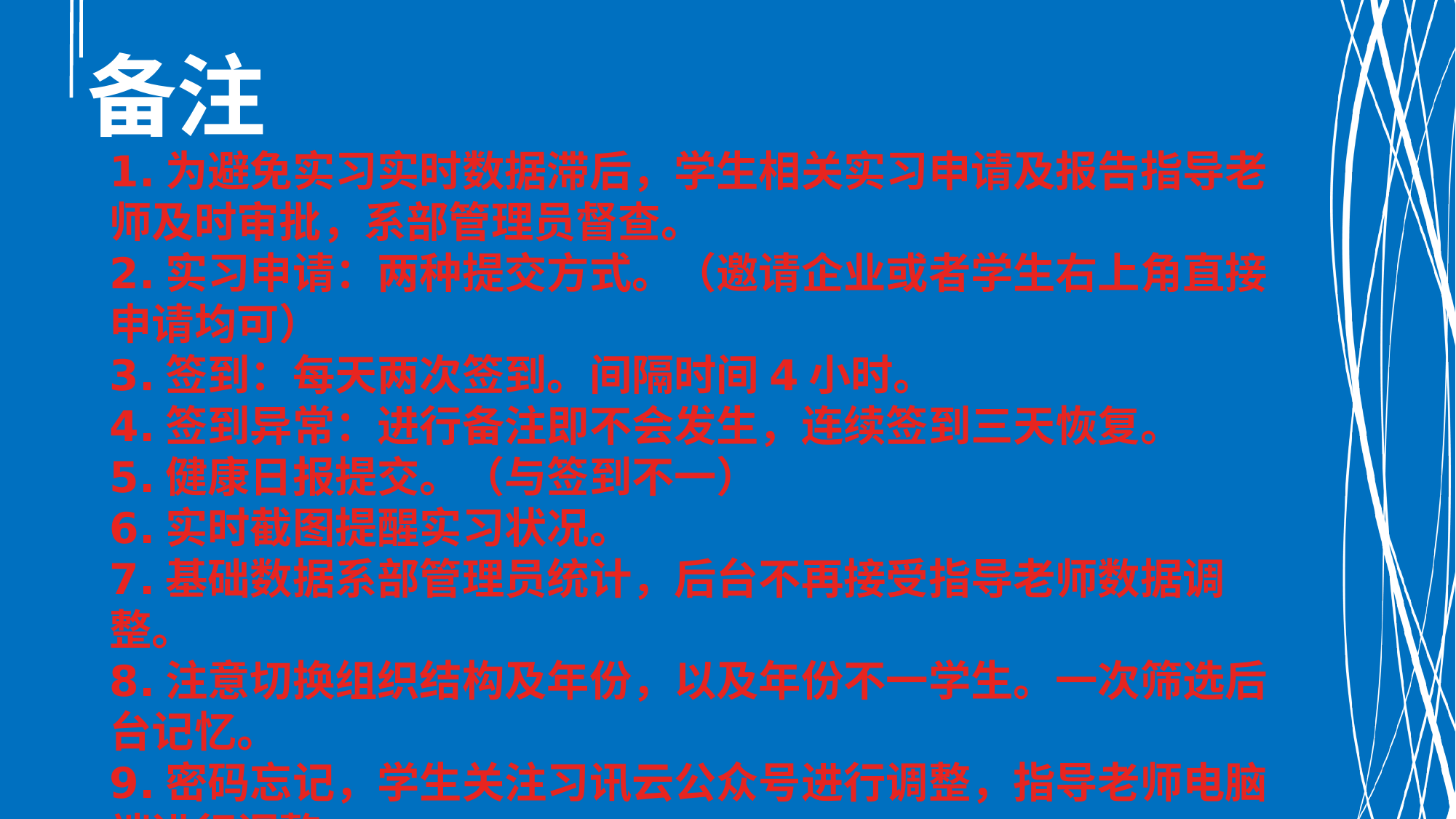

# 备注
1.为避免实习实时数据滞后，学生相关实习申请及报告指导老师及时审批，系部管理员督查。
2.实习申请：两种提交方式。（邀请企业或者学生右上角直接申请均可）
3.签到：每天两次签到。间隔时间4小时。
4.签到异常：进行备注即不会发生，连续签到三天恢复。
5.健康日报提交。（与签到不一）
6.实时截图提醒实习状况。
7.基础数据系部管理员统计，后台不再接受指导老师数据调整。
8.注意切换组织结构及年份，以及年份不一学生。一次筛选后台记忆。
9.密码忘记，学生关注习讯云公众号进行调整，指导老师电脑端进行调整。